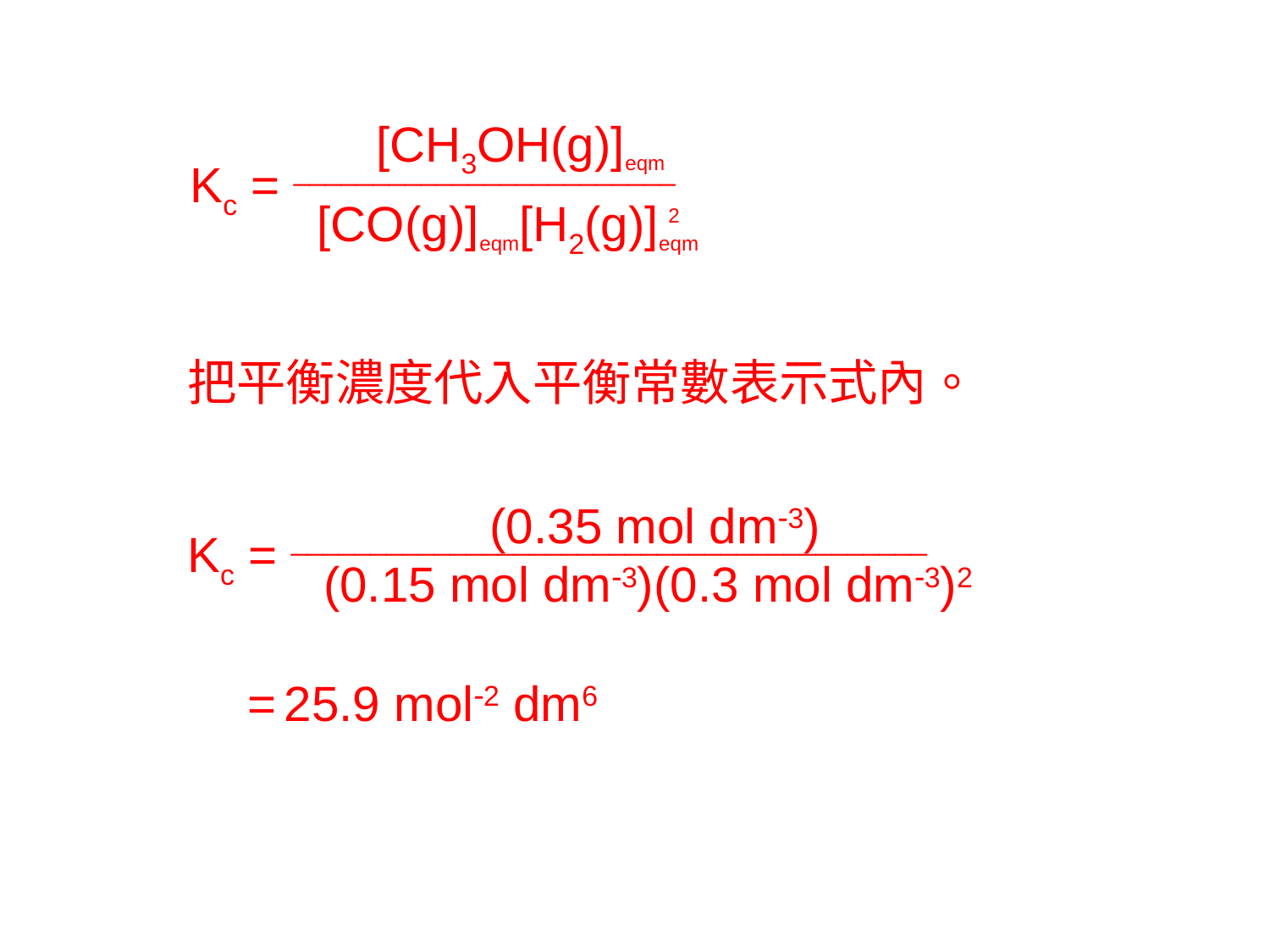

[CH3OH(g)]eqm
Kc = ________________________
[CO(g)]eqm[H2(g)]eqm
2
把平衡濃度代入平衡常數表示式內。
(0.35 mol dm−3)
(0.15 mol dm−3)(0.3 mol dm−3)2
Kc = ________________________________________

= 25.9 mol−2 dm6